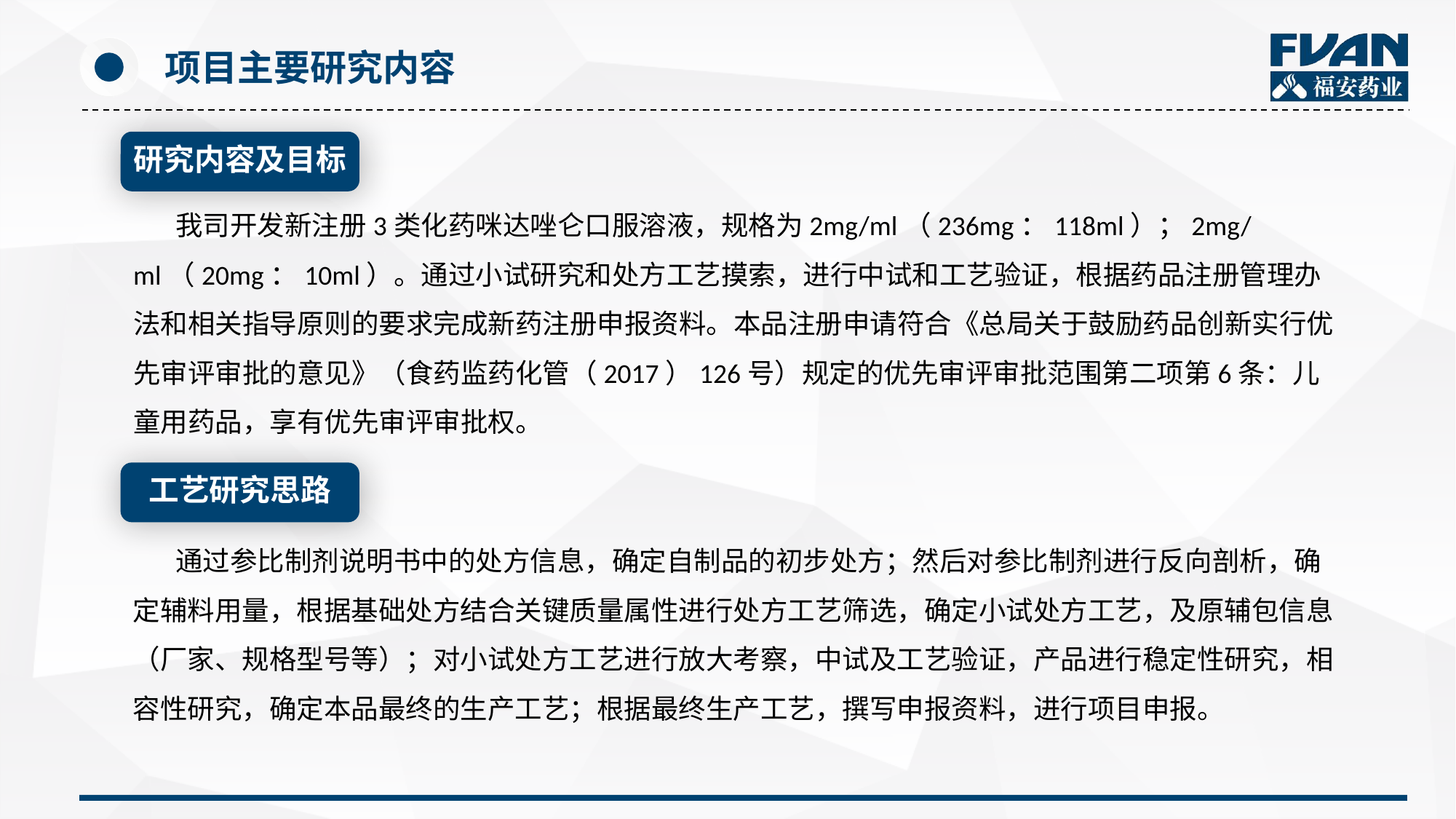

项目主要研究内容

研究内容及目标
治疗领域
我司开发新注册3类化药咪达唑仑口服溶液，规格为2mg/ml（236mg：118ml）；2mg/ml（20mg：10ml）。通过小试研究和处方工艺摸索，进行中试和工艺验证，根据药品注册管理办法和相关指导原则的要求完成新药注册申报资料。本品注册申请符合《总局关于鼓励药品创新实行优先审评审批的意见》（食药监药化管（2017）126号）规定的优先审评审批范围第二项第6条：儿童用药品，享有优先审评审批权。

工艺研究思路
治疗领域
通过参比制剂说明书中的处方信息，确定自制品的初步处方；然后对参比制剂进行反向剖析，确定辅料用量，根据基础处方结合关键质量属性进行处方工艺筛选，确定小试处方工艺，及原辅包信息（厂家、规格型号等）；对小试处方工艺进行放大考察，中试及工艺验证，产品进行稳定性研究，相容性研究，确定本品最终的生产工艺；根据最终生产工艺，撰写申报资料，进行项目申报。